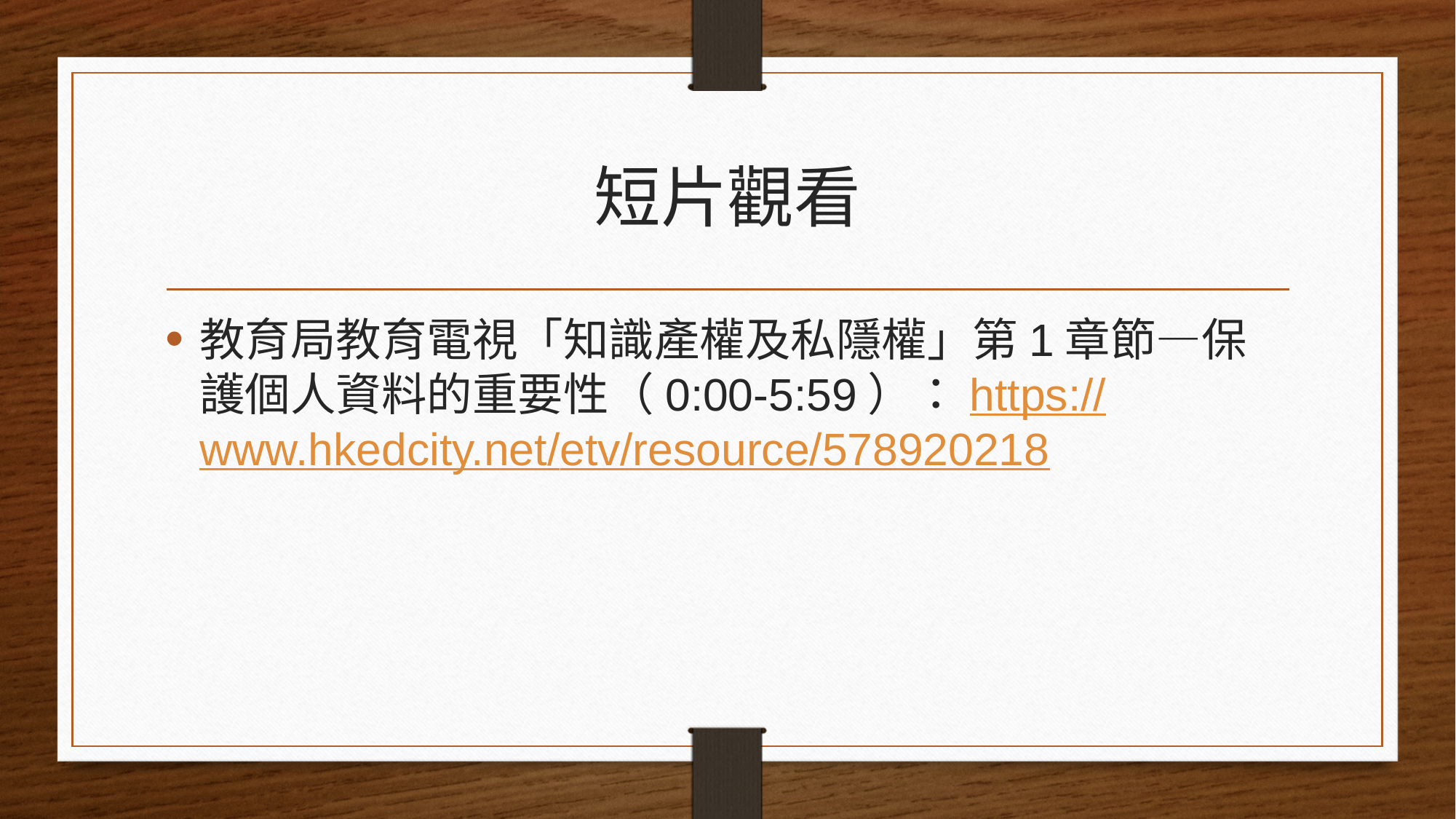

# 短片觀看
教育局教育電視「知識產權及私隱權」第1章節—保護個人資料的重要性（0:00-5:59）：https://www.hkedcity.net/etv/resource/578920218